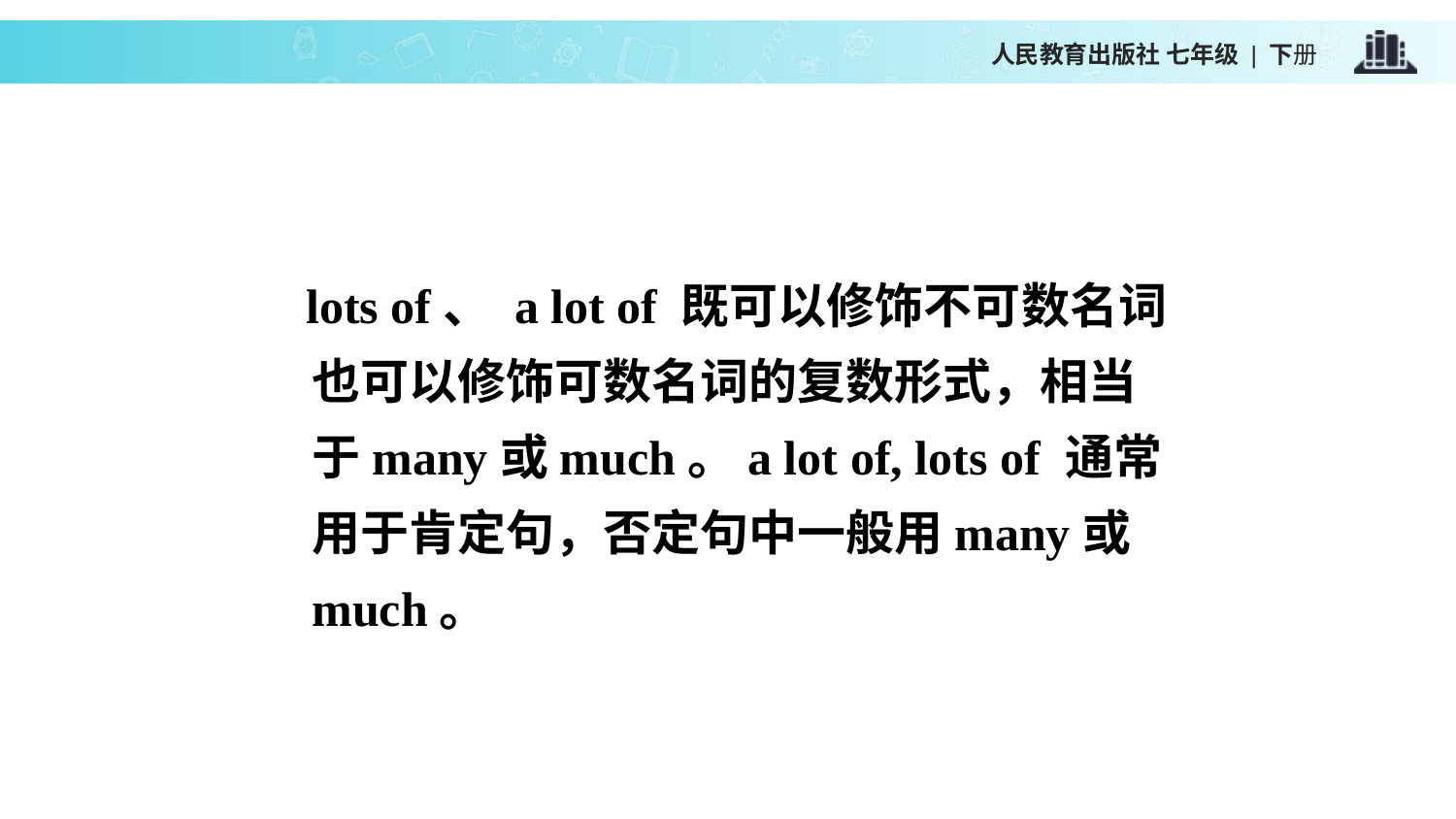

lots of、 a lot of 既可以修饰不可数名词也可以修饰可数名词的复数形式，相当于many或much。a lot of, lots of 通常用于肯定句，否定句中一般用many或much。